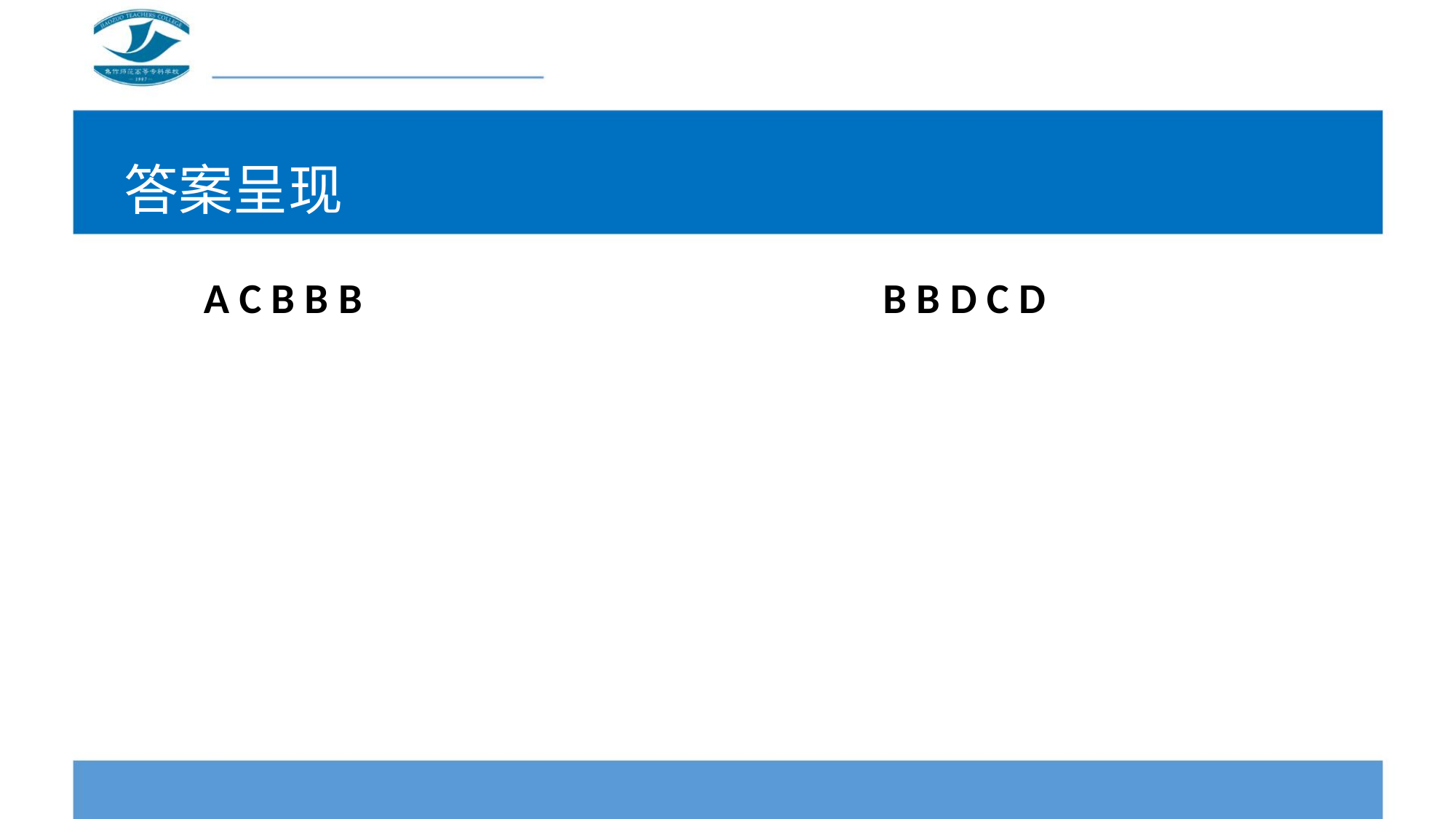

答案呈现
A C B B B
B B D C D